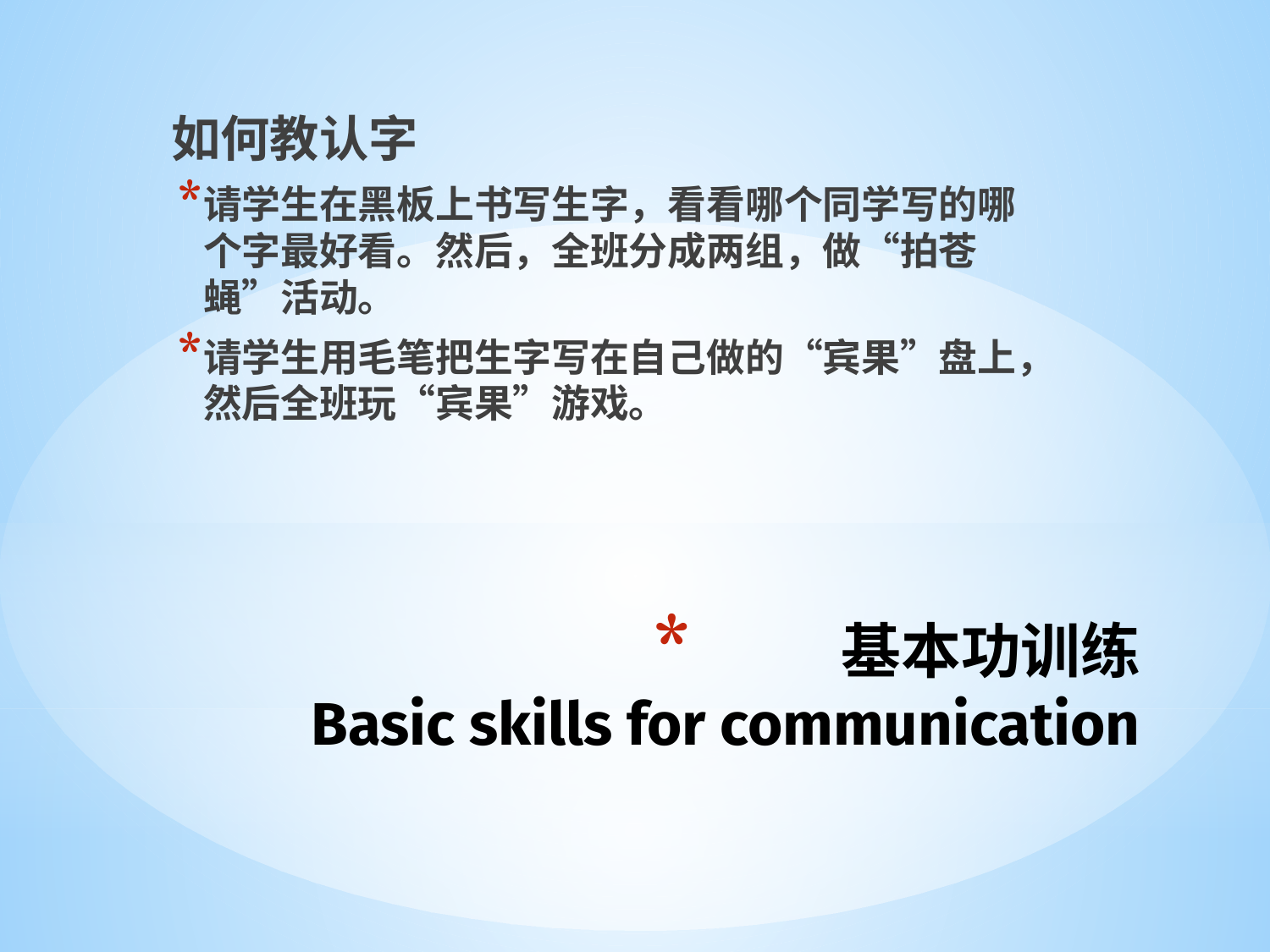

如何教认字
请学生在黑板上书写生字，看看哪个同学写的哪个字最好看。然后，全班分成两组，做“拍苍蝇”活动。
请学生用毛笔把生字写在自己做的“宾果”盘上，然后全班玩“宾果”游戏。
# 基本功训练 Basic skills for communication